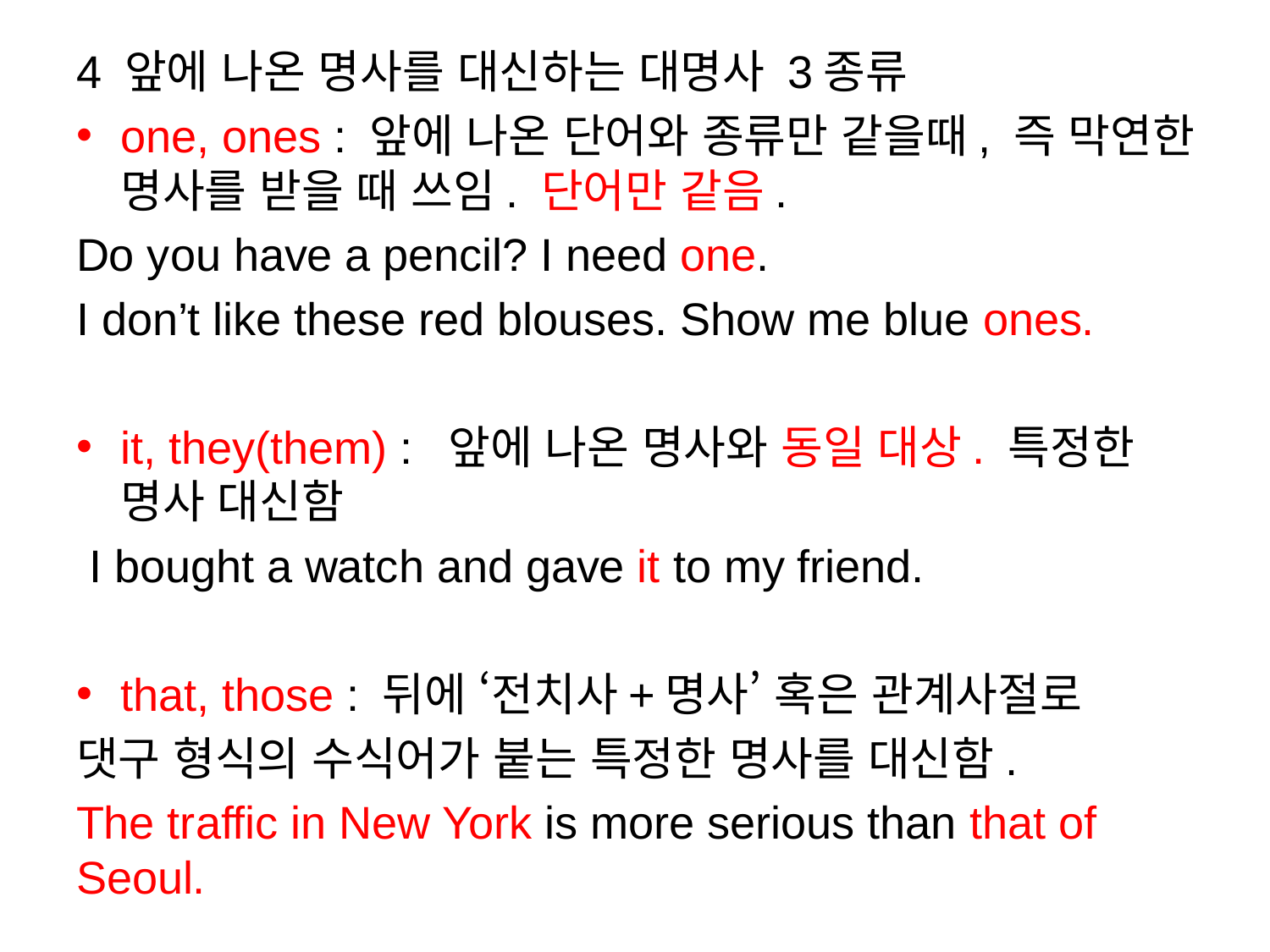

4 앞에 나온 명사를 대신하는 대명사 3종류
one, ones : 앞에 나온 단어와 종류만 같을때, 즉 막연한 명사를 받을 때 쓰임. 단어만 같음.
Do you have a pencil? I need one.
I don’t like these red blouses. Show me blue ones.

it, they(them) :  앞에 나온 명사와 동일 대상. 특정한 명사 대신함
 I bought a watch and gave it to my friend.

that, those : 뒤에 ‘전치사+명사’ 혹은 관계사절로
댓구 형식의 수식어가 붙는 특정한 명사를 대신함.
The traffic in New York is more serious than that of Seoul.